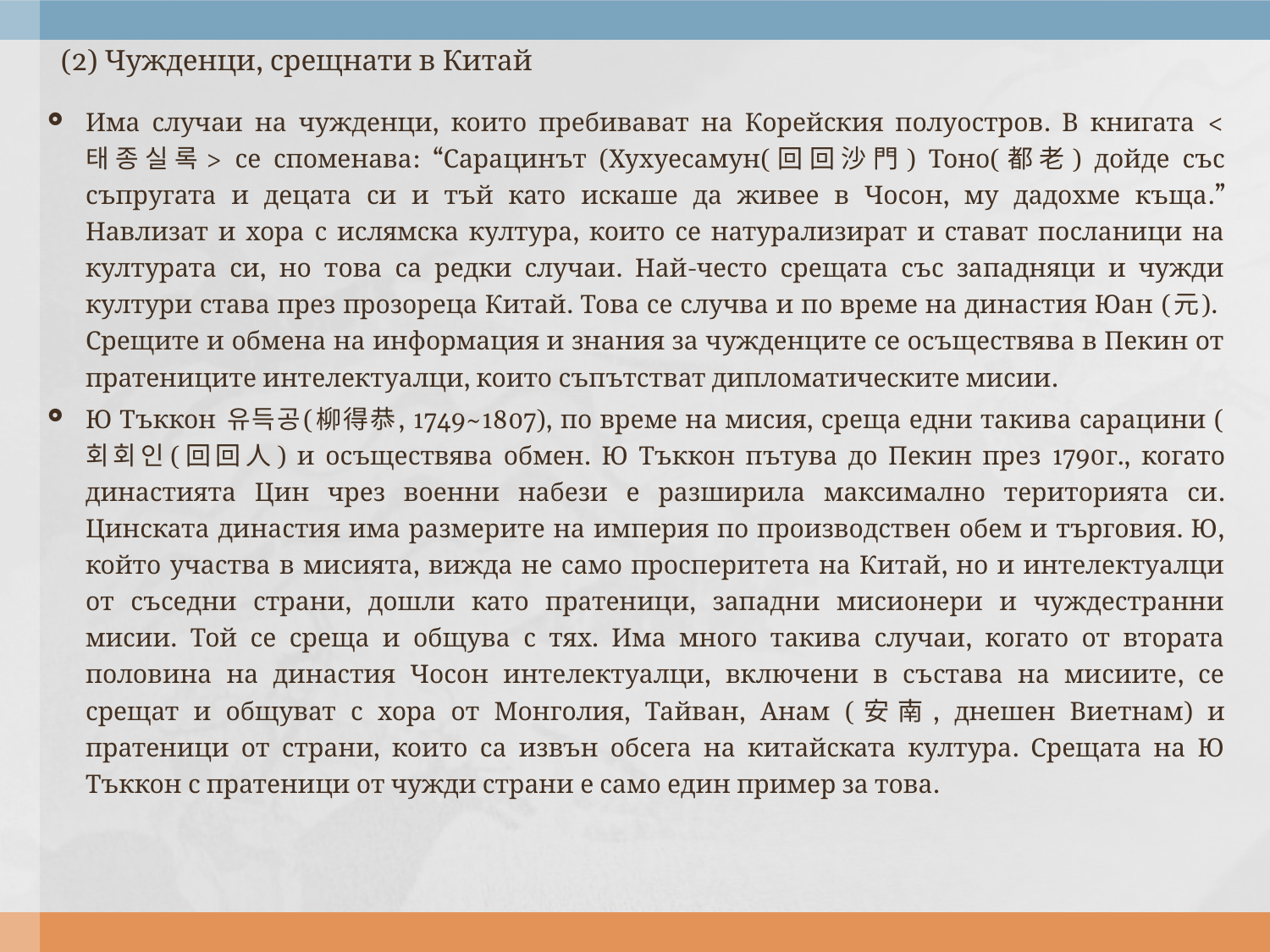

(2) Чужденци, срещнати в Китай

Има случаи на чужденци, които пребивават на Корейския полуостров. В книгата <태종실록> се споменава: “Сарацинът (Хухуесамун(回回沙門) Тоно(都老) дойде със съпругата и децата си и тъй като искаше да живее в Чосон, му дадохме къща.” Навлизат и хора с ислямска култура, които се натурализират и стават посланици на културата си, но това са редки случаи. Най-често срещата със западняци и чужди култури става през прозореца Китай. Това се случва и по време на династия Юан (元).  Срещите и обмена на информация и знания за чужденците се осъществява в Пекин от пратениците интелектуалци, които съпътстват дипломатическите мисии.
Ю Тъккон 유득공(柳得恭, 1749~1807), по време на мисия, среща едни такива сарацини (회회인(回回人) и осъществява обмен. Ю Тъккон пътува до Пекин през 1790г., когато династията Цин чрез военни набези е разширила максимално територията си. Цинската династия има размерите на империя по производствен обем и търговия. Ю, който участва в мисията, вижда не само просперитета на Китай, но и интелектуалци от съседни страни, дошли като пратеници, западни мисионери и чуждестранни мисии. Той се среща и общува с тях. Има много такива случаи, когато от втората половина на династия Чосон интелектуалци, включени в състава на мисиите, се срещат и общуват с хора от Монголия, Тайван, Анам (安南, днешен Виетнам) и пратеници от страни, които са извън обсега на китайската култура. Срещата на Ю Тъккон с пратеници от чужди страни е само един пример за това.